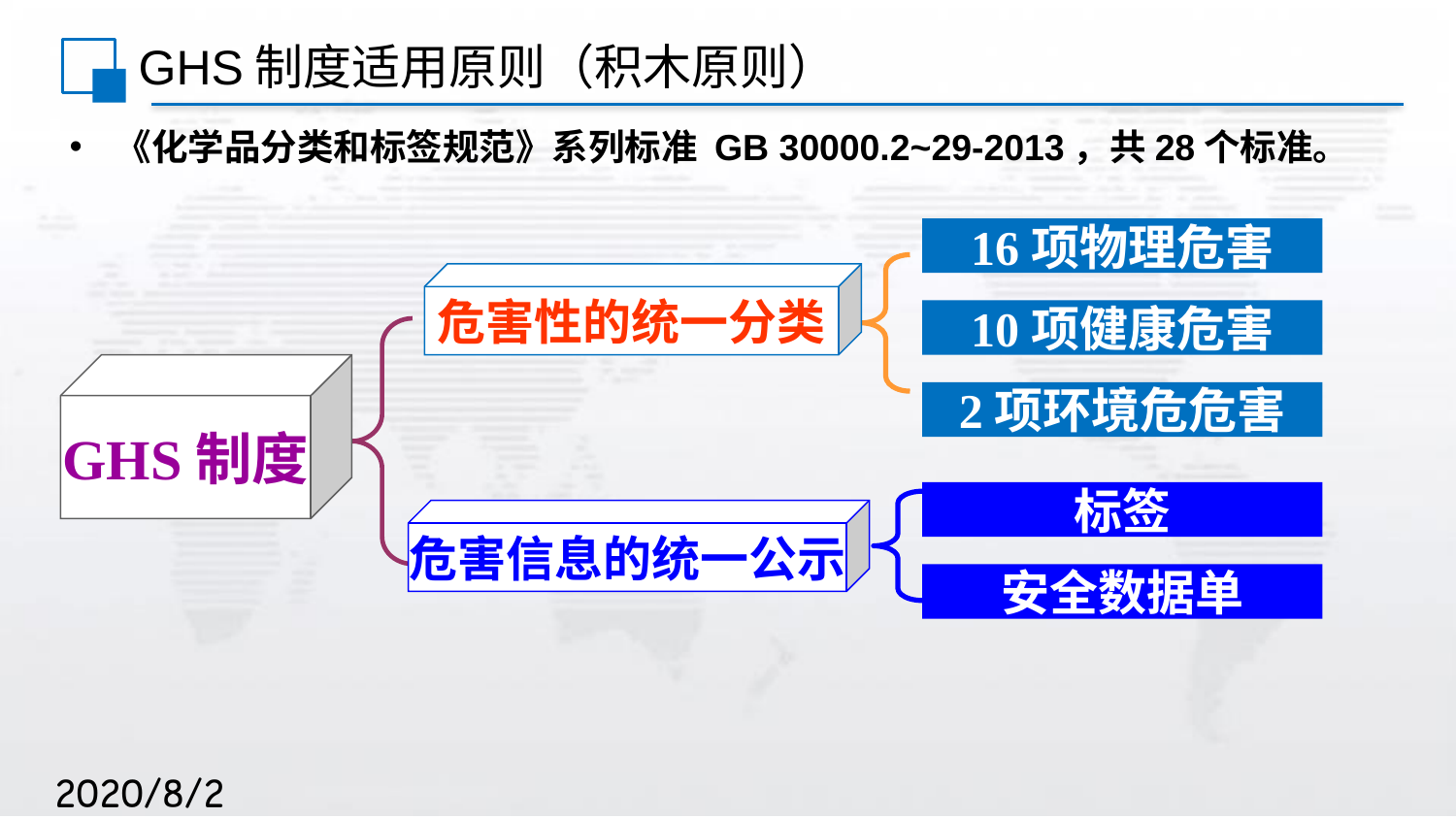

GHS制度适用原则（积木原则）

《化学品分类和标签规范》系列标准 GB 30000.2~29-2013，共28个标准。
16项物理危害

危害性的统一分类
10项健康危害

GHS制度
2项环境危危害
标签

危害信息的统一公示
安全数据单
2020/8/2